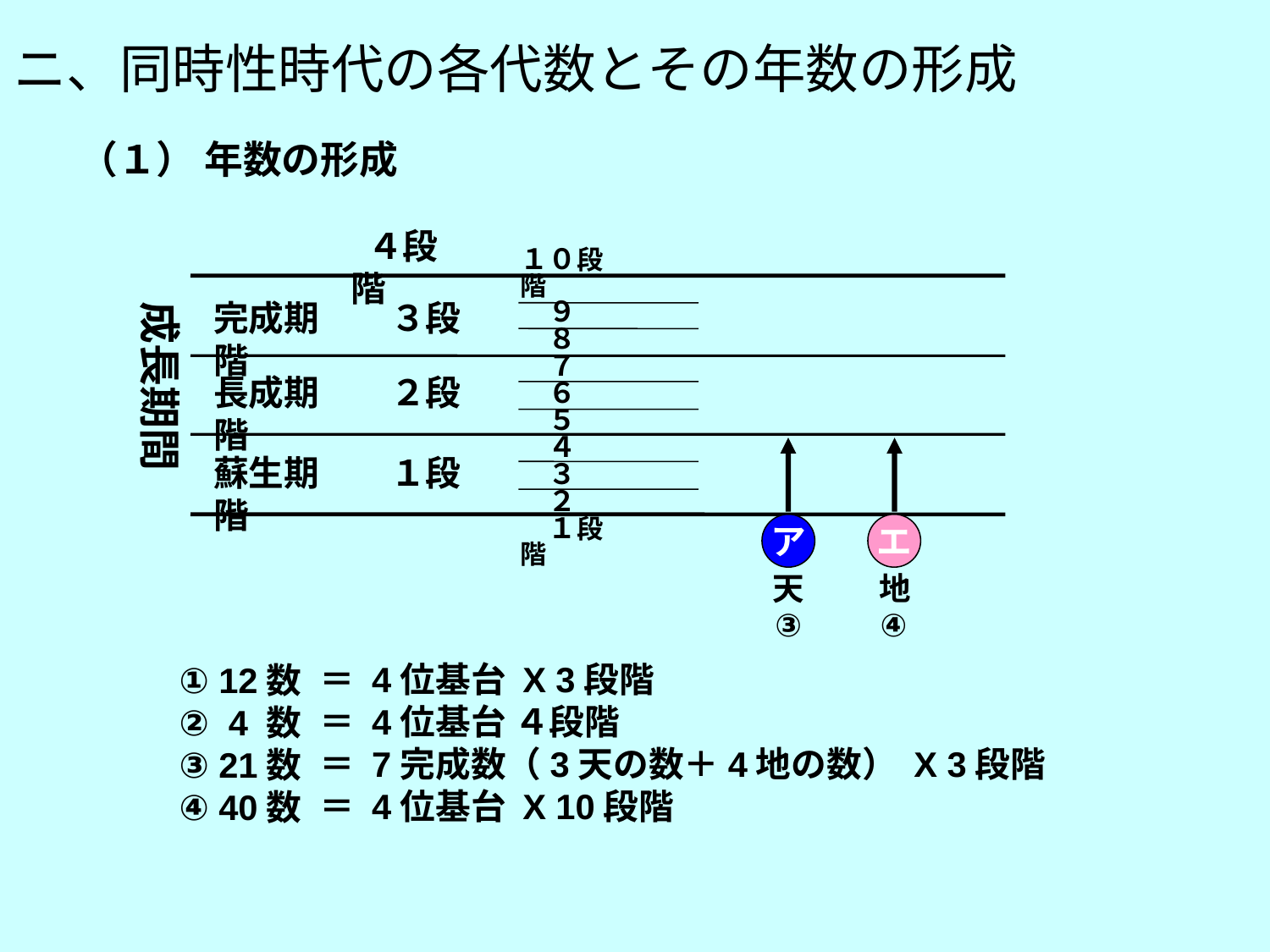

ニ、同時性時代の各代数とその年数の形成
（１） 年数の形成
 ４段階
１０段階
　９
　８
　７
　６
　５
　４
　３
　２
　１段階

成長期間
完成期　　３段階

長成期　　２段階

蘇生期　　１段階

ア
エ
天
地
③
④
＝ 4位基台 X 3段階
＝ 4位基台 ４段階
＝ 7完成数（3天の数＋4地の数） X 3段階
＝ 4位基台 X 10段階
① 12数
②  4 数
③ 21数
④ 40数